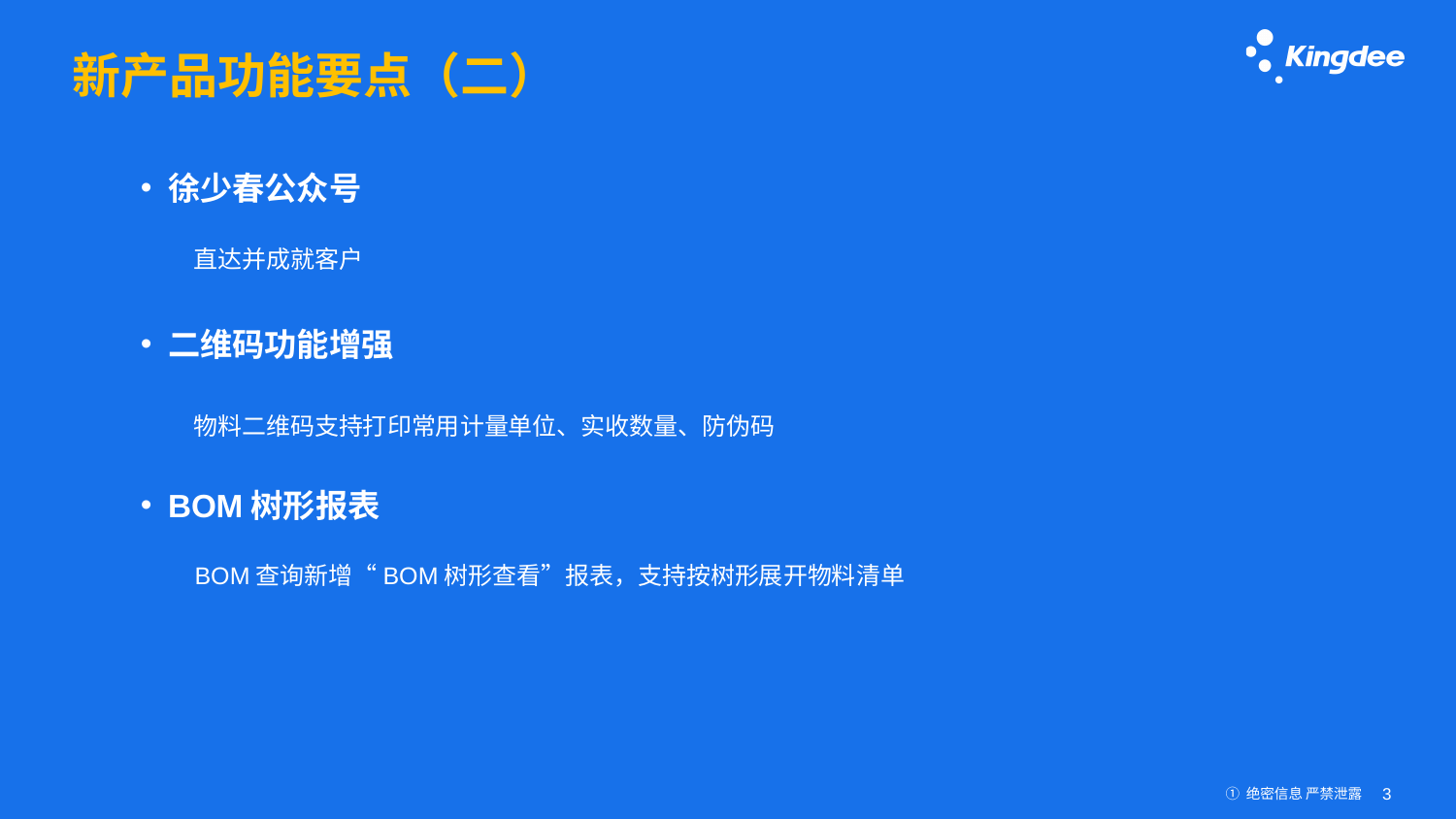

# 新产品功能要点（二）
徐少春公众号
直达并成就客户
二维码功能增强
物料二维码支持打印常用计量单位、实收数量、防伪码
BOM树形报表
BOM查询新增“BOM树形查看”报表，支持按树形展开物料清单